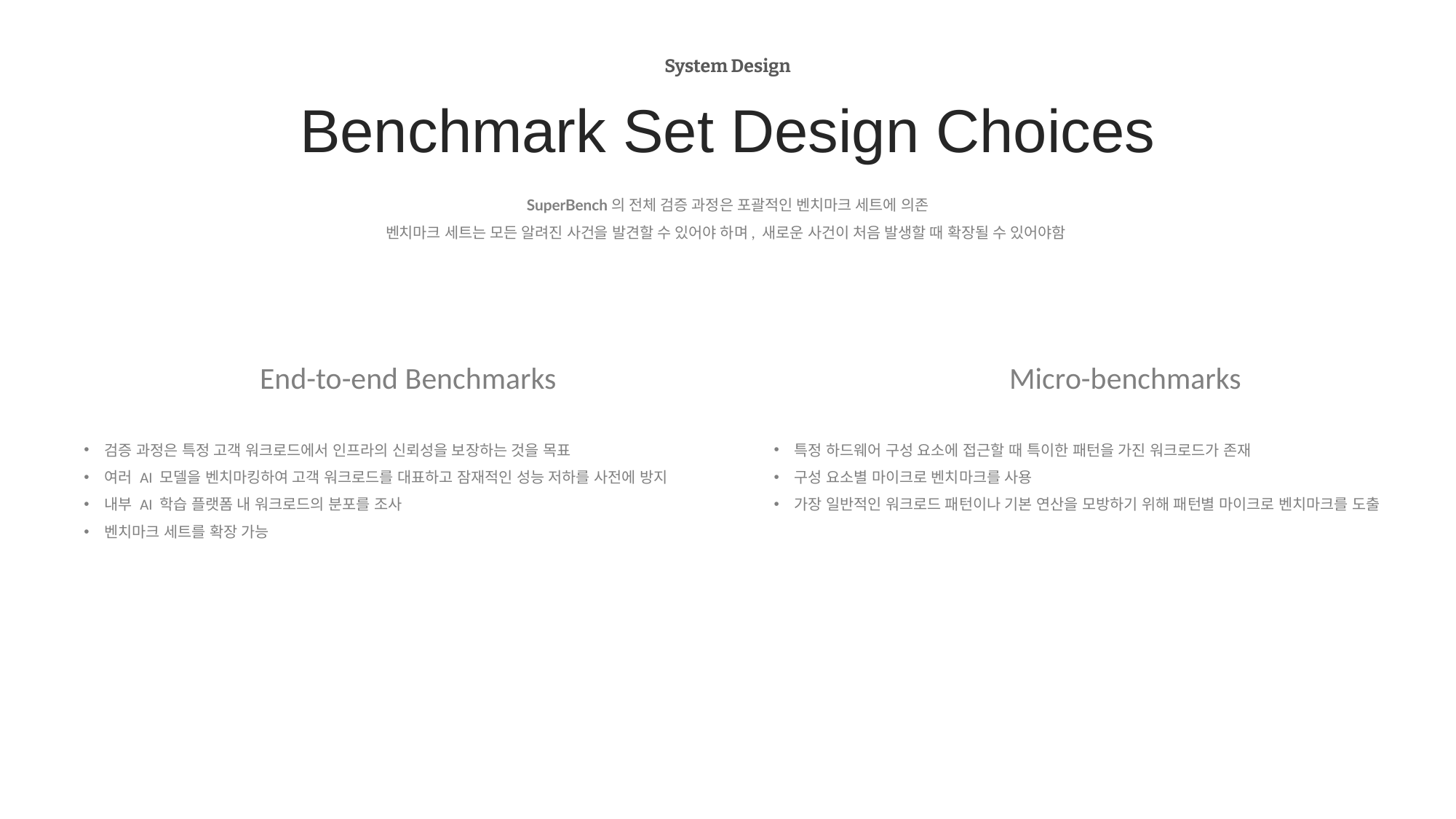

System Design
Benchmark Set Design Choices
SuperBench의 전체 검증 과정은 포괄적인 벤치마크 세트에 의존
벤치마크 세트는 모든 알려진 사건을 발견할 수 있어야 하며, 새로운 사건이 처음 발생할 때 확장될 수 있어야함
End-to-end Benchmarks
Micro-benchmarks
검증 과정은 특정 고객 워크로드에서 인프라의 신뢰성을 보장하는 것을 목표
여러 AI 모델을 벤치마킹하여 고객 워크로드를 대표하고 잠재적인 성능 저하를 사전에 방지
내부 AI 학습 플랫폼 내 워크로드의 분포를 조사
벤치마크 세트를 확장 가능
특정 하드웨어 구성 요소에 접근할 때 특이한 패턴을 가진 워크로드가 존재
구성 요소별 마이크로 벤치마크를 사용
가장 일반적인 워크로드 패턴이나 기본 연산을 모방하기 위해 패턴별 마이크로 벤치마크를 도출